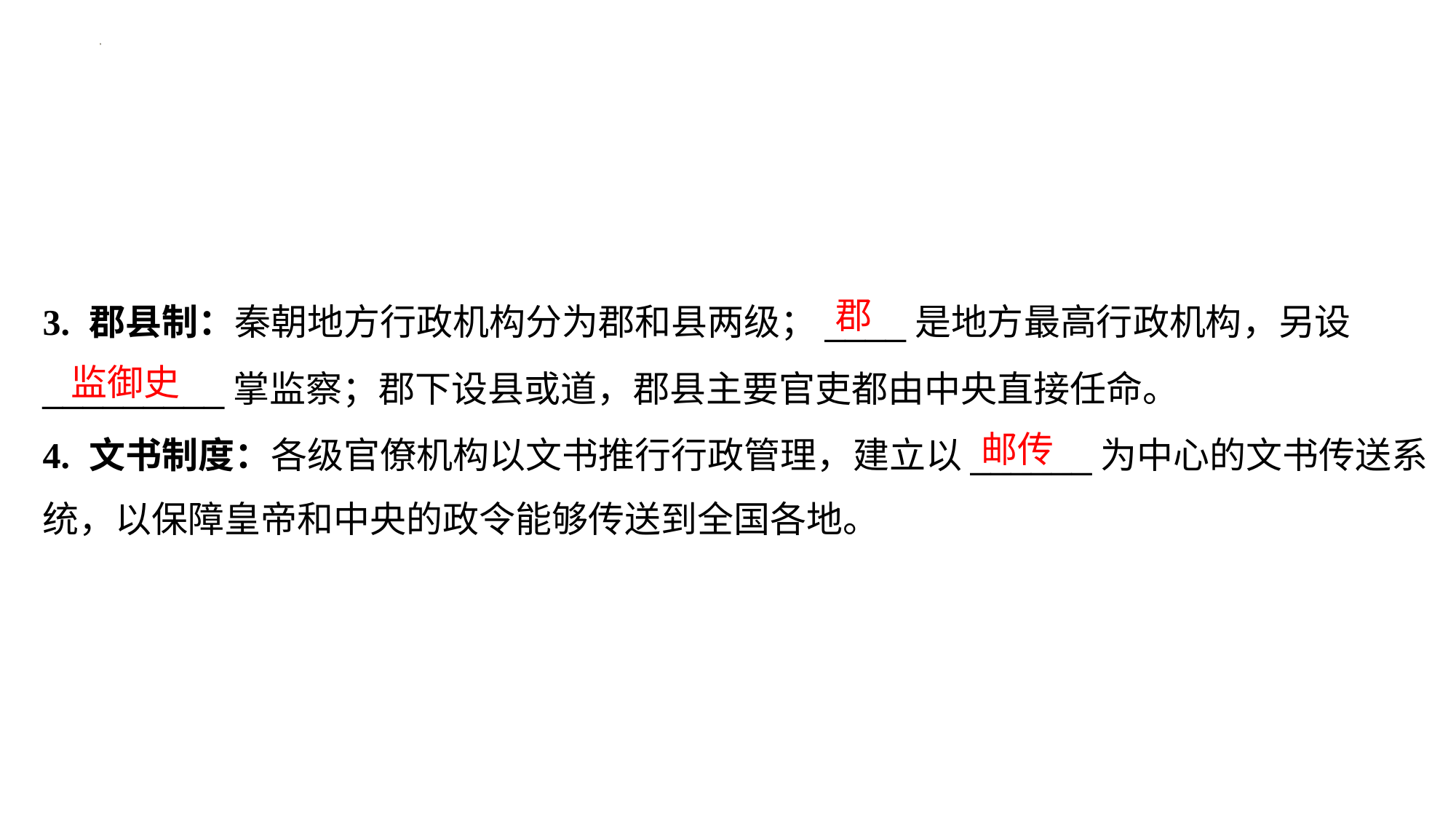

郡
3. 郡县制：秦朝地方行政机构分为郡和县两级；____是地方最高行政机构，另设
_________掌监察；郡下设县或道，郡县主要官吏都由中央直接任命。
4. 文书制度：各级官僚机构以文书推行行政管理，建立以______为中心的文书传送系
统，以保障皇帝和中央的政令能够传送到全国各地。
监御史
邮传